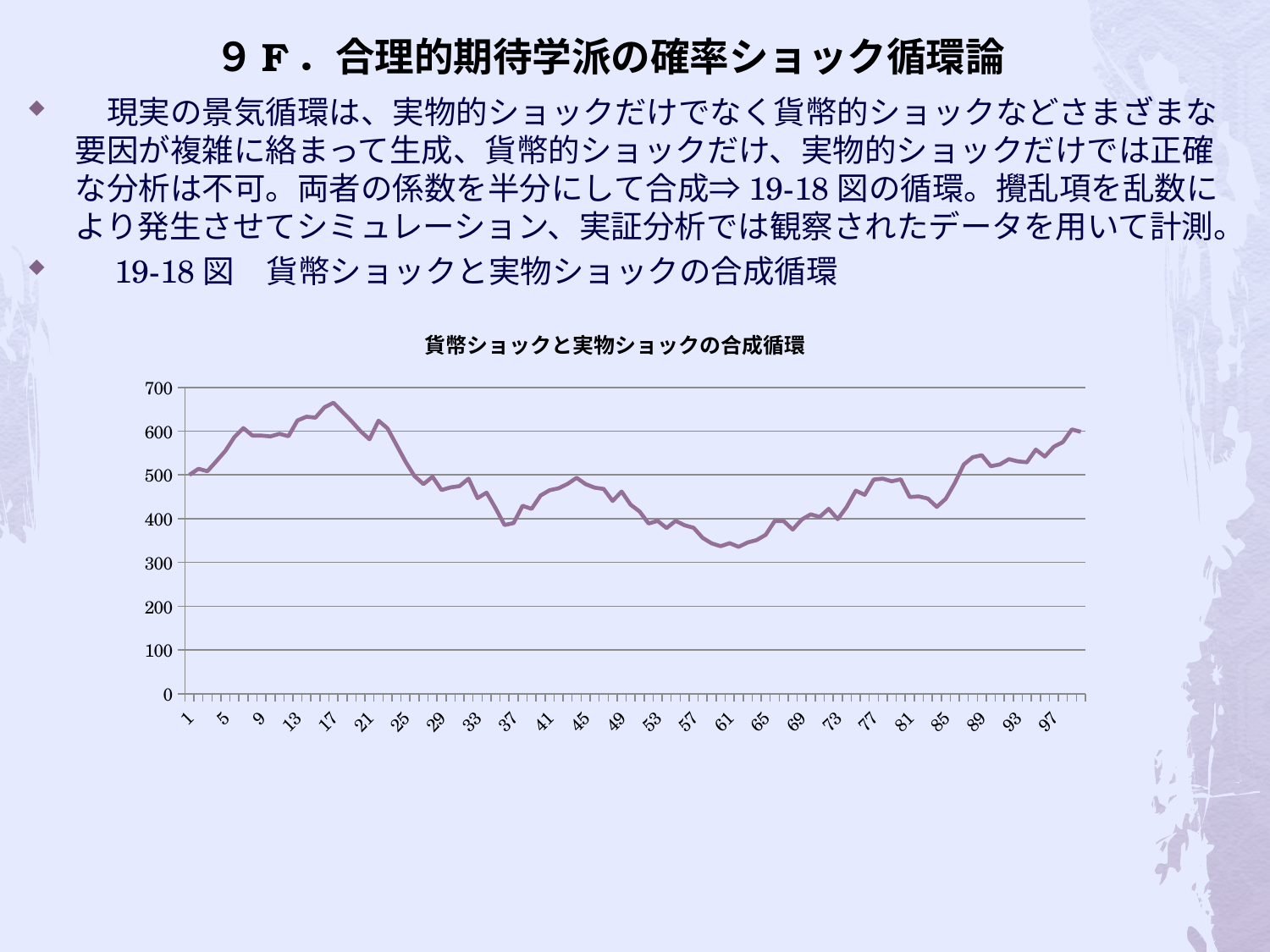

# ９F．合理的期待学派の確率ショック循環論
　現実の景気循環は、実物的ショックだけでなく貨幣的ショックなどさまざまな要因が複雑に絡まって生成、貨幣的ショックだけ、実物的ショックだけでは正確な分析は不可。両者の係数を半分にして合成⇒19-18図の循環。攪乱項を乱数により発生させてシミュレーション、実証分析では観察されたデータを用いて計測。
　19-18図　貨幣ショックと実物ショックの合成循環

### Chart:

| Category |  |
|---|---|